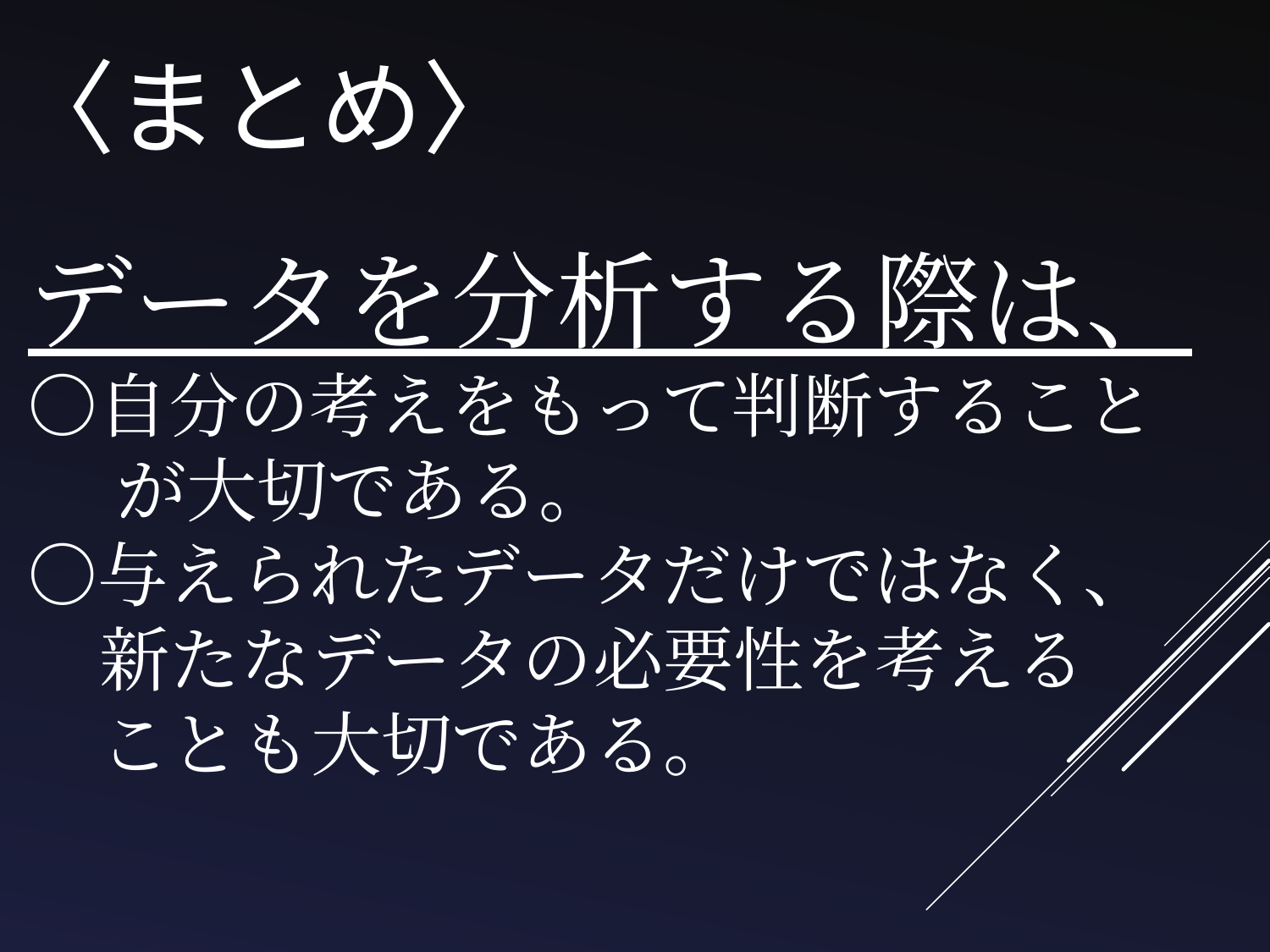

# データを分析する際は、 ○自分の考えをもって判断すること 　 が大切である。 ○与えられたデータだけではなく、 新たなデータの必要性を考える ことも大切である。
〈まとめ〉